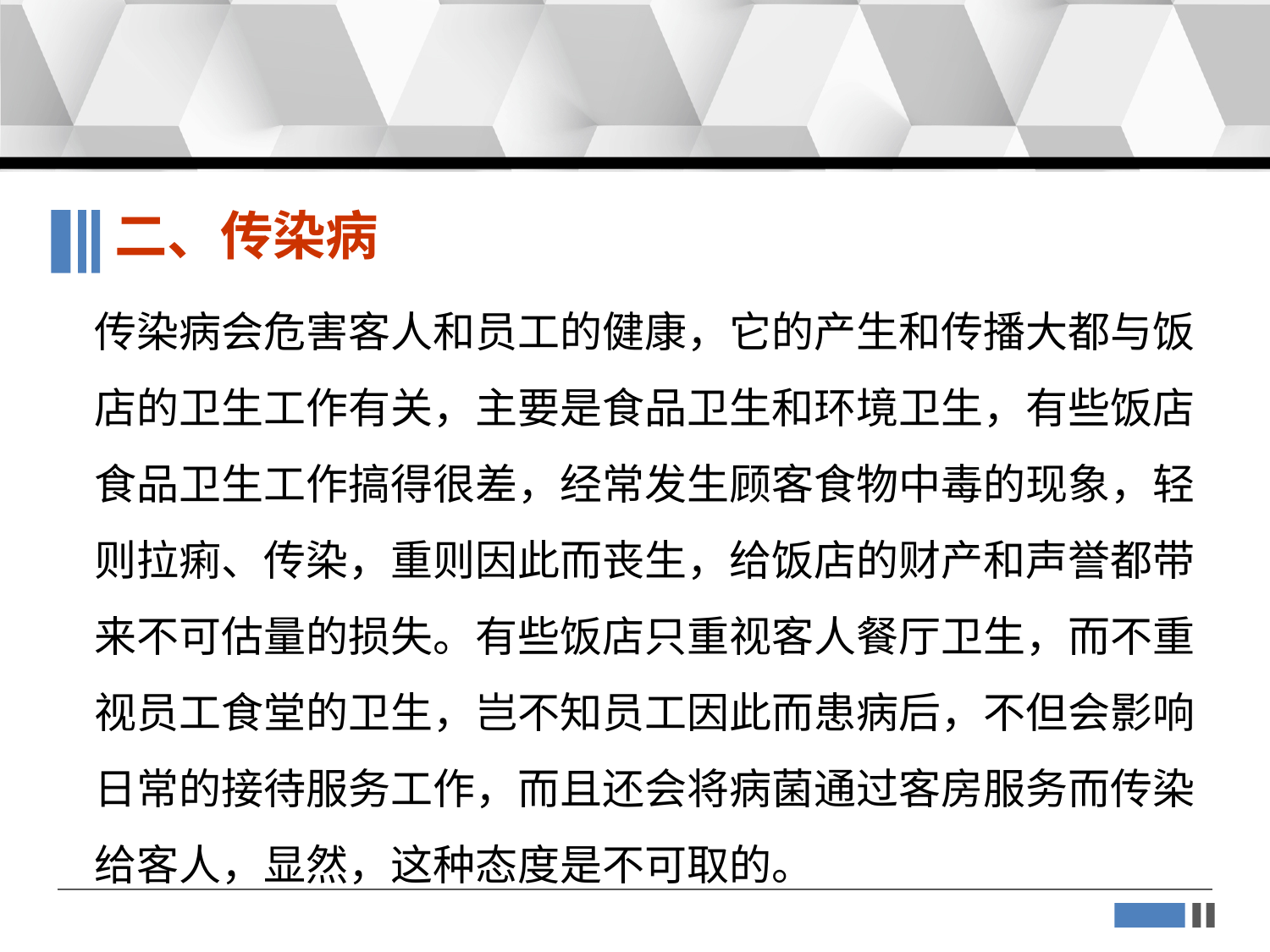

二、传染病

传染病会危害客人和员工的健康，它的产生和传播大都与饭店的卫生工作有关，主要是食品卫生和环境卫生，有些饭店食品卫生工作搞得很差，经常发生顾客食物中毒的现象，轻则拉痢、传染，重则因此而丧生，给饭店的财产和声誉都带来不可估量的损失。有些饭店只重视客人餐厅卫生，而不重视员工食堂的卫生，岂不知员工因此而患病后，不但会影响日常的接待服务工作，而且还会将病菌通过客房服务而传染给客人，显然，这种态度是不可取的。